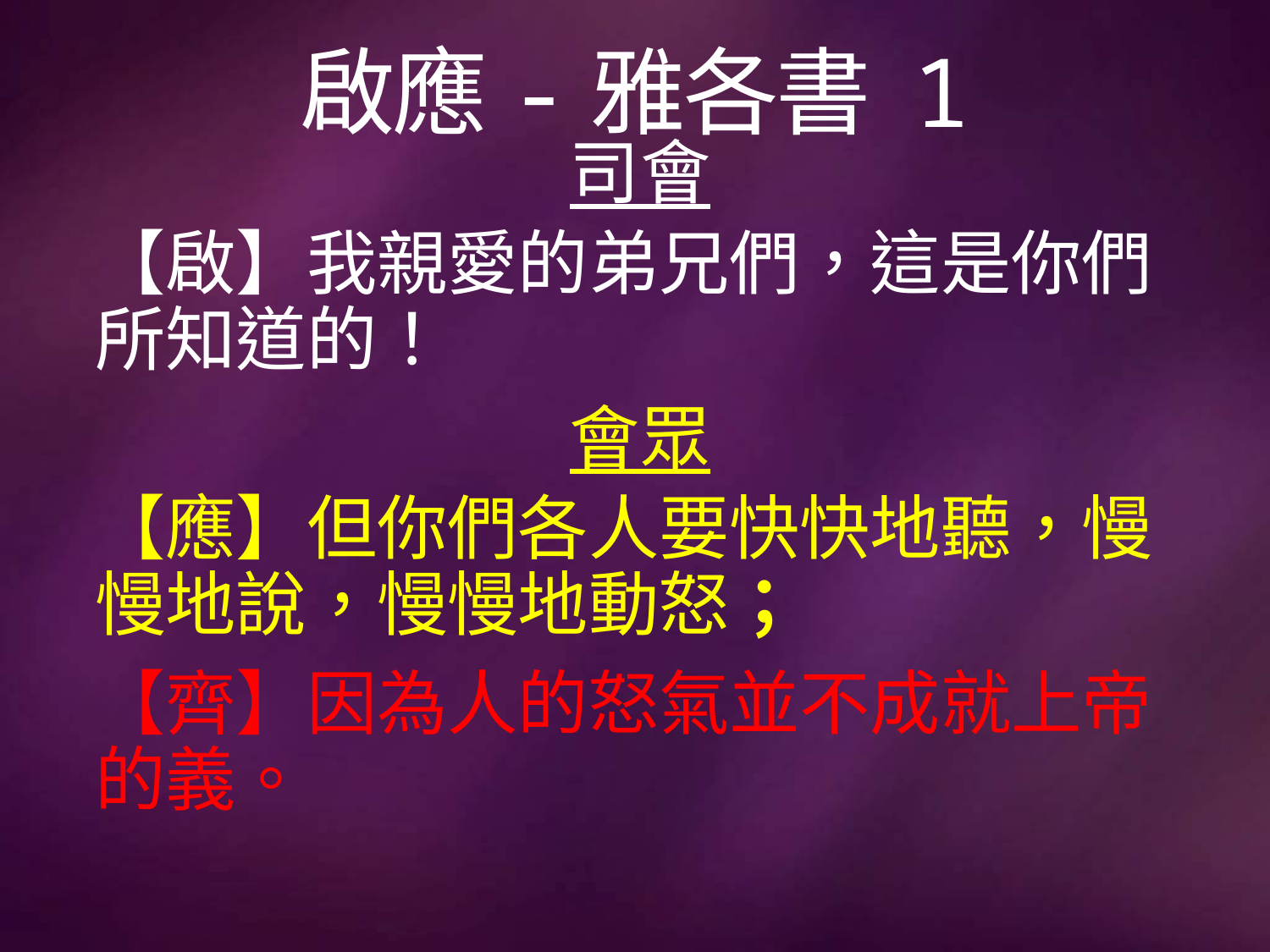

# 啟應-雅各書 1
司會
【啟】我親愛的弟兄們，這是你們所知道的！

會眾
【應】但你們各人要快快地聽，慢慢地說，慢慢地動怒；

【齊】因為人的怒氣並不成就上帝的義。